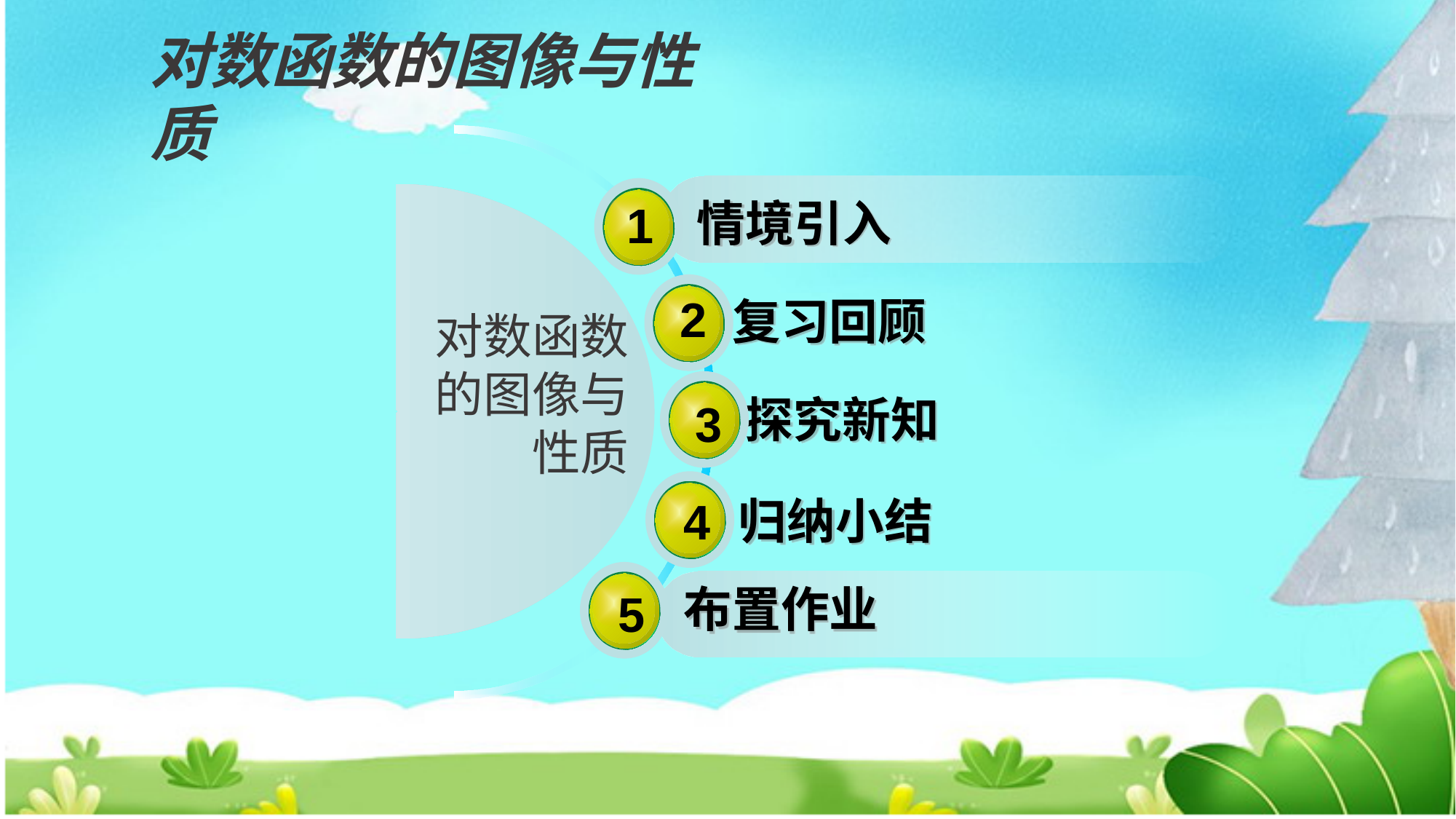

对数函数的图像与性质

情境引入
1

2
复习回顾
对数函数
的图像与
性质

探究新知
3

归纳小结
4

布置作业
5